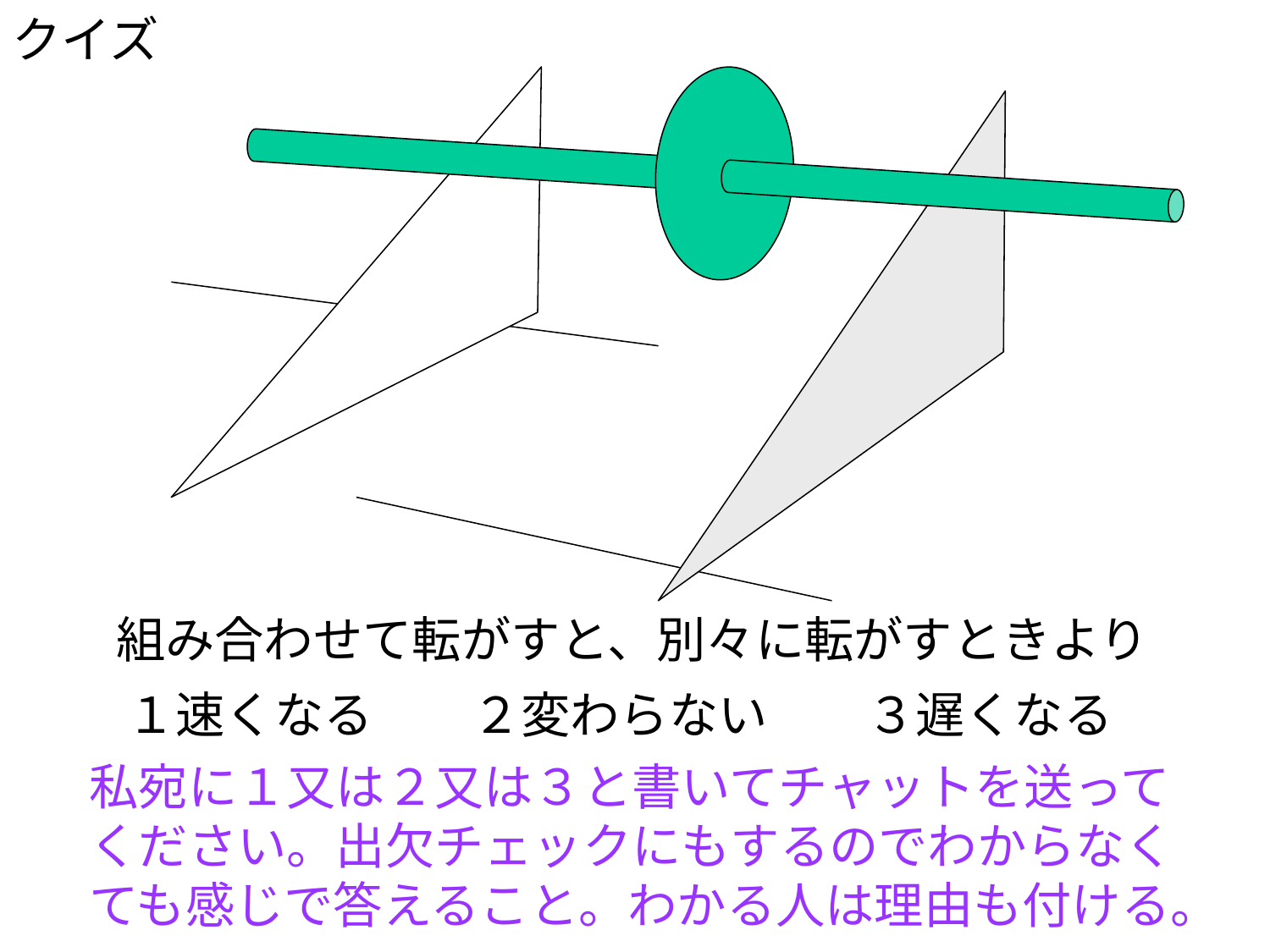

クイズ

組み合わせて転がすと、別々に転がすときより
１速くなる　　２変わらない　　３遅くなる
私宛に１又は２又は３と書いてチャットを送ってください。出欠チェックにもするのでわからなくても感じで答えること。わかる人は理由も付ける。